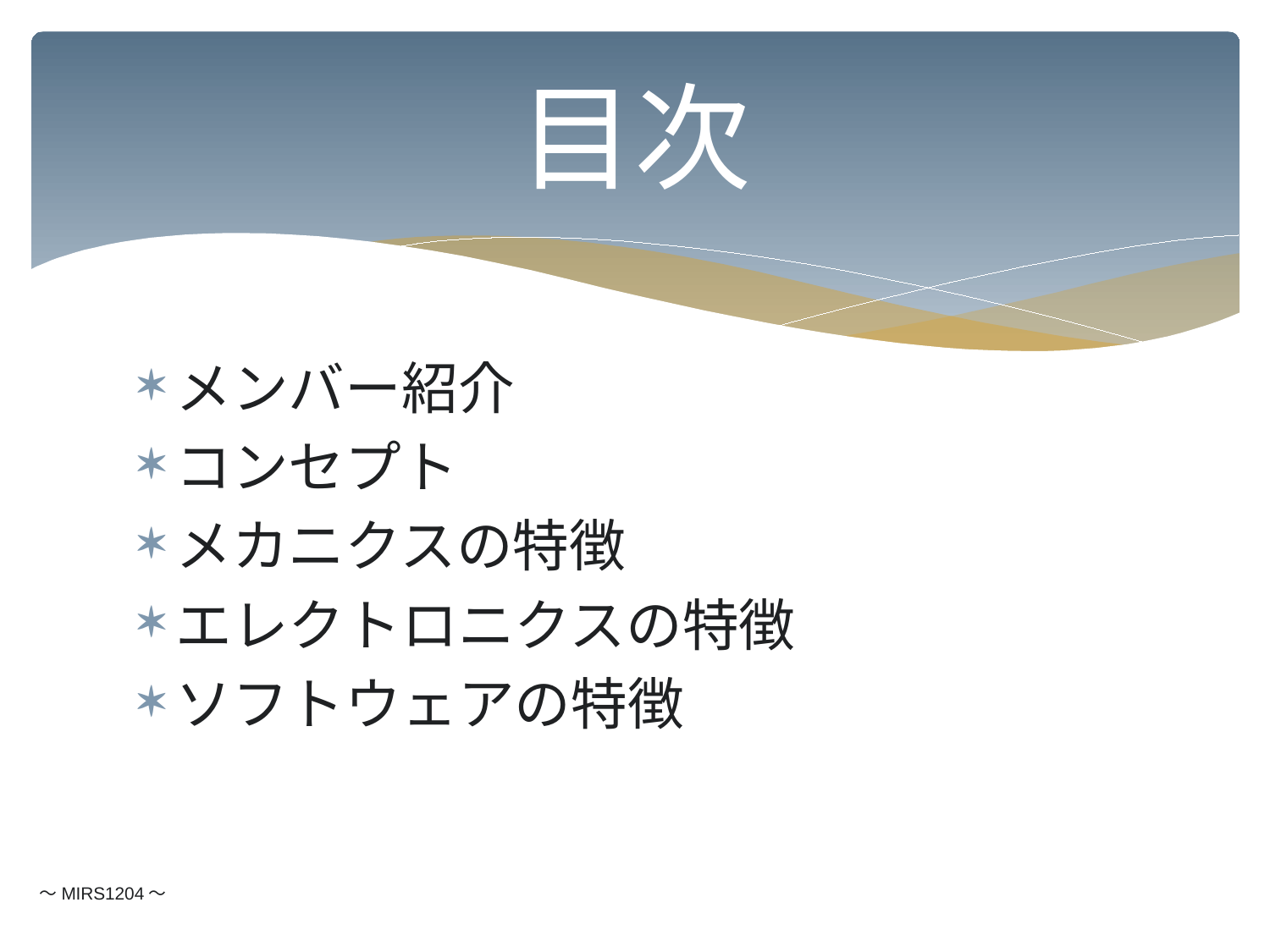

# 目次
メンバー紹介
コンセプト
メカニクスの特徴
エレクトロニクスの特徴
ソフトウェアの特徴

～MIRS1204～